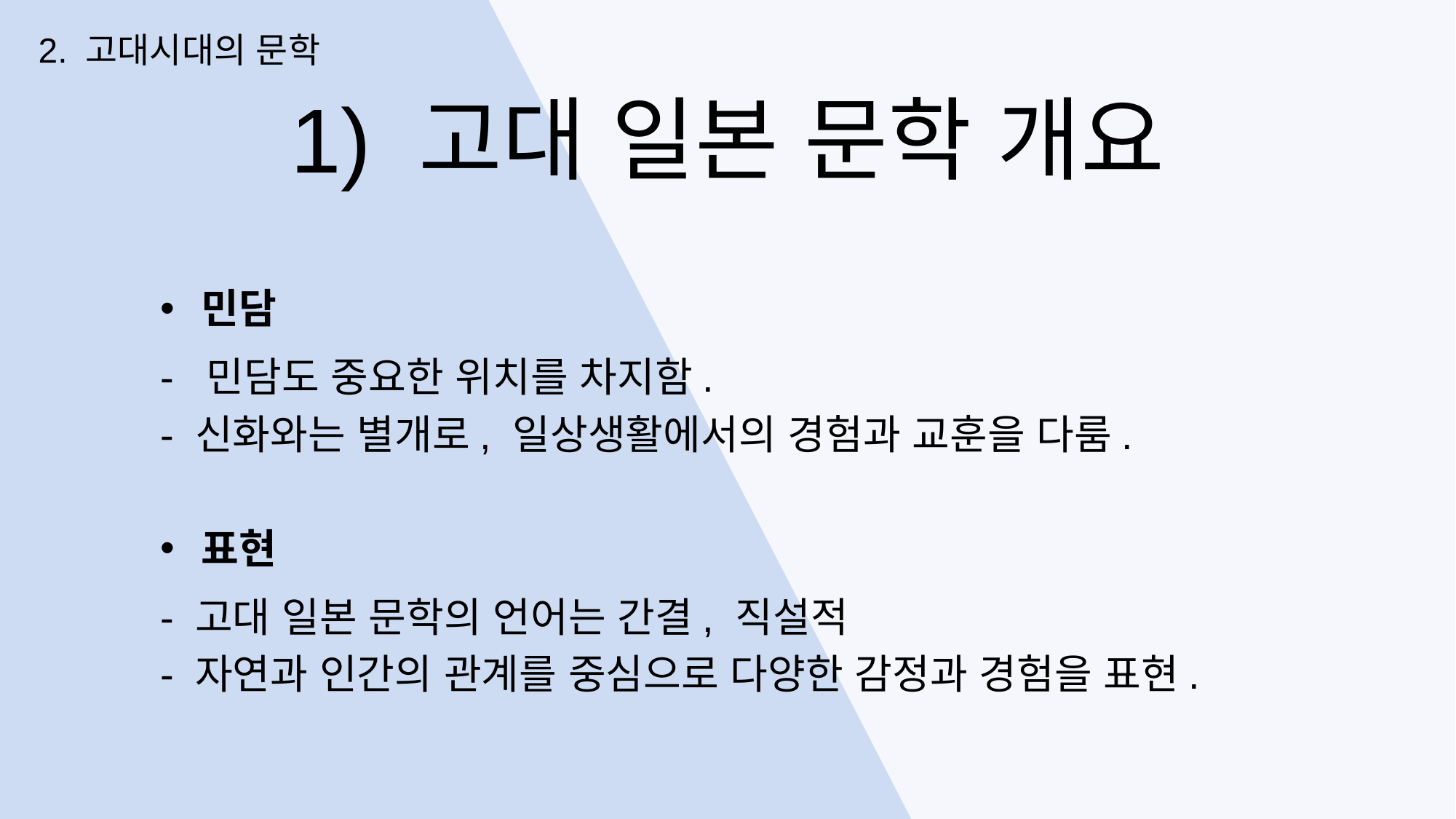

2. 고대시대의 문학
1) 고대 일본 문학 개요
민담

-  민담도 중요한 위치를 차지함.
- 신화와는 별개로, 일상생활에서의 경험과 교훈을 다룸.

표현

- 고대 일본 문학의 언어는 간결, 직설적
- 자연과 인간의 관계를 중심으로 다양한 감정과 경험을 표현.